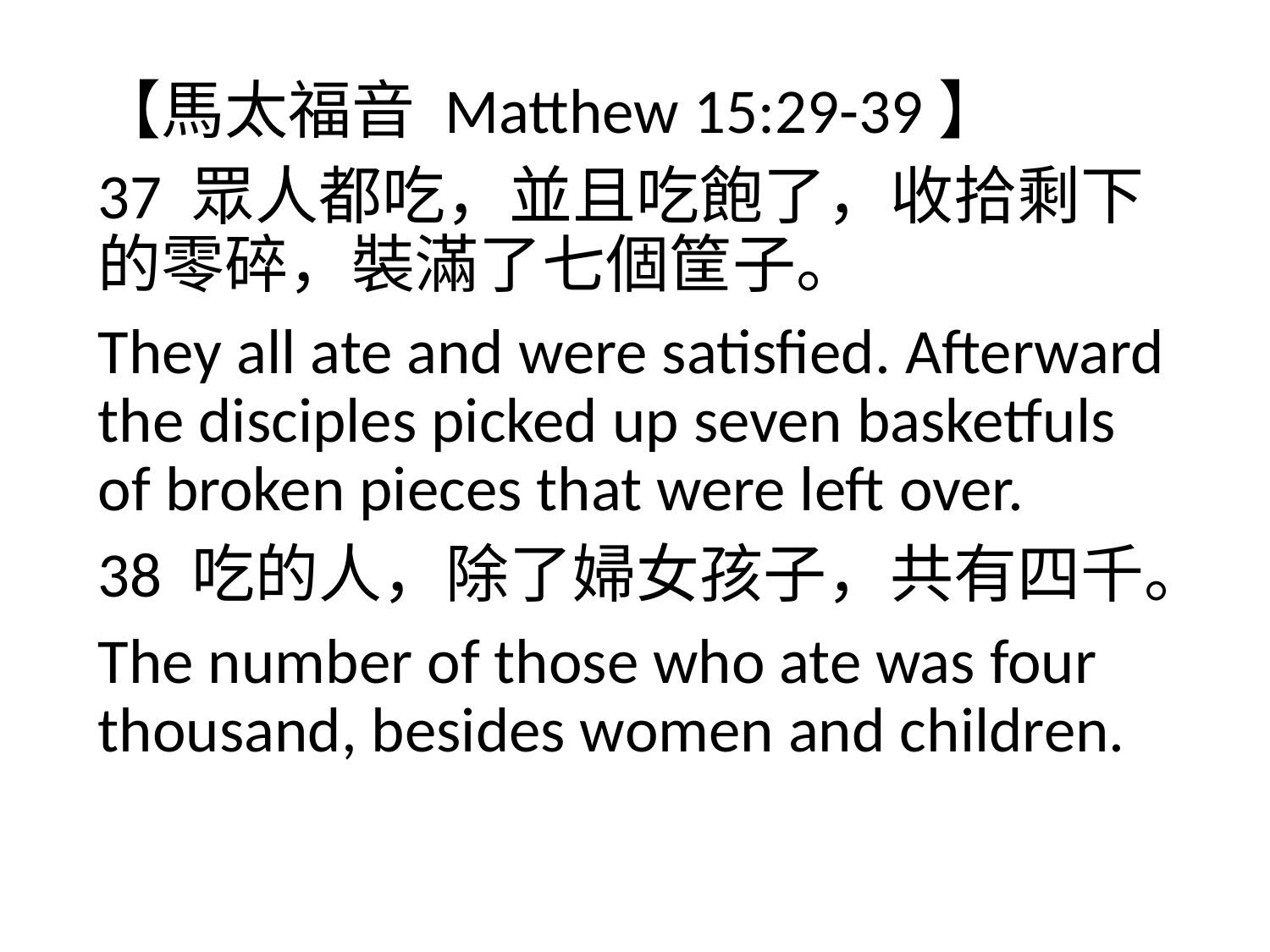

【馬太福音 Matthew 15:29-39】
37 眾人都吃，並且吃飽了，收拾剩下的零碎，裝滿了七個筐子。
They all ate and were satisfied. Afterward the disciples picked up seven basketfuls of broken pieces that were left over.
38 吃的人，除了婦女孩子，共有四千。
The number of those who ate was four thousand, besides women and children.